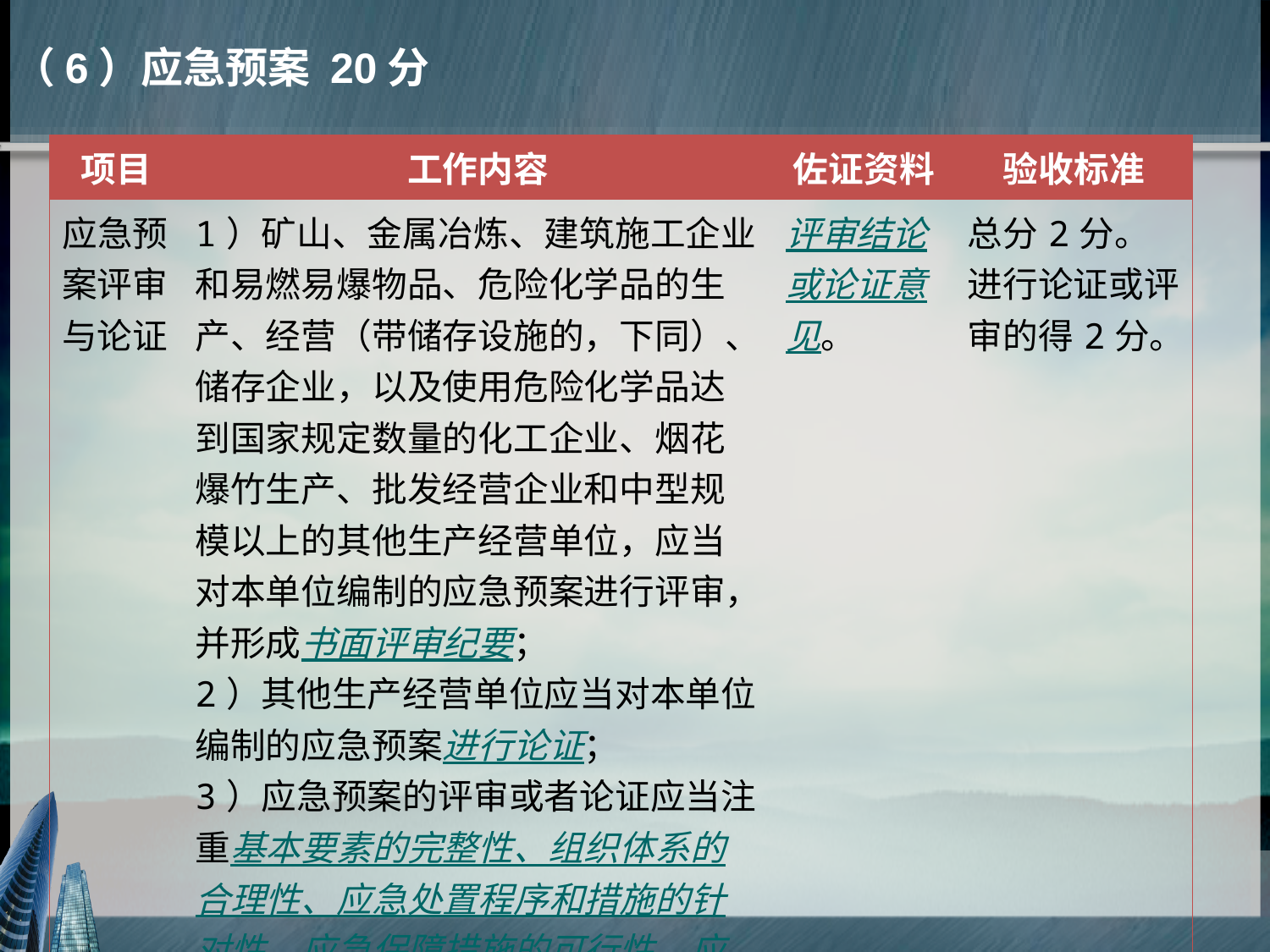

（6）应急预案 20分
| 项目 | 工作内容 | 佐证资料 | 验收标准 |
| --- | --- | --- | --- |
| 应急预案评审与论证 | 1）矿山、金属冶炼、建筑施工企业和易燃易爆物品、危险化学品的生产、经营（带储存设施的，下同）、储存企业，以及使用危险化学品达到国家规定数量的化工企业、烟花爆竹生产、批发经营企业和中型规模以上的其他生产经营单位，应当对本单位编制的应急预案进行评审，并形成书面评审纪要； 2）其他生产经营单位应当对本单位编制的应急预案进行论证； 3）应急预案的评审或者论证应当注重基本要素的完整性、组织体系的合理性、应急处置程序和措施的针对性、应急保障措施的可行性、应急预案的衔接性等内容。 | 评审结论或论证意见。 | 总分2分。进行论证或评审的得2分。 |